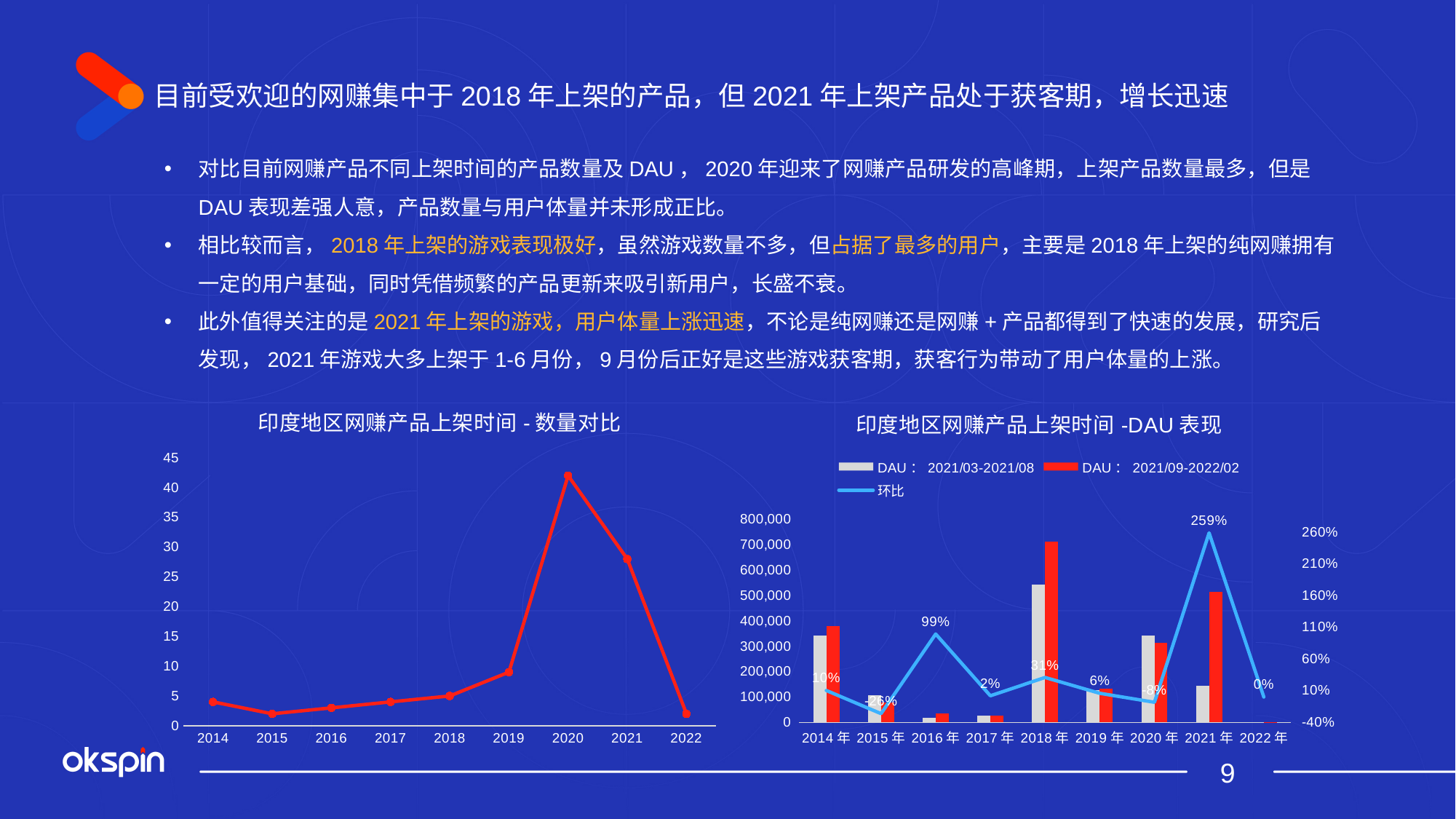

目前受欢迎的网赚集中于2018年上架的产品，但2021年上架产品处于获客期，增长迅速
对比目前网赚产品不同上架时间的产品数量及DAU，2020年迎来了网赚产品研发的高峰期，上架产品数量最多，但是DAU表现差强人意，产品数量与用户体量并未形成正比。
相比较而言，2018年上架的游戏表现极好，虽然游戏数量不多，但占据了最多的用户，主要是2018年上架的纯网赚拥有一定的用户基础，同时凭借频繁的产品更新来吸引新用户，长盛不衰。
此外值得关注的是2021年上架的游戏，用户体量上涨迅速，不论是纯网赚还是网赚+产品都得到了快速的发展，研究后发现，2021年游戏大多上架于1-6月份，9月份后正好是这些游戏获客期，获客行为带动了用户体量的上涨。

### Chart: 印度地区网赚产品上架时间-数量对比

| Category | 产品个数 |
|---|---|
| 2014 | 4.0 |
| 2015 | 2.0 |
| 2016 | 3.0 |
| 2017 | 4.0 |
| 2018 | 5.0 |
| 2019 | 9.0 |
| 2020 | 42.0 |
| 2021 | 28.0 |
| 2022 | 2.0 |

### Chart: 印度地区网赚产品上架时间-DAU表现

| Category | DAU：2021/03-2021/08 | DAU：2021/09-2022/02 | 环比 |
|---|---|---|---|
| 2014年 | 343344.7989130428 | 378717.10497237474 | 0.10302269372162672 |
| 2015年 | 106027.4239130434 | 78311.35359116009 | -0.26140473189855273 |
| 2016年 | 18247.2608695652 | 36379.90607734804 | 0.9937187470162421 |
| 2017年 | 26399.73913043469 | 26918.883977900517 | 0.01966477187145145 |
| 2018年 | 543907.5326086949 | 711535.1049723752 | 0.30819130516487475 |
| 2019年 | 126758.11956521682 | 134278.74585635267 | 0.0593305290180366 |
| 2020年 | 341153.826086956 | 313017.75138121506 | -0.08247327907314576 |
| 2021年 | 143215.30978260847 | 513855.60773480573 | 2.5879935498153452 |
| 2022年 | 0.0 | 1957.4972375690509 | 0.0 |
9